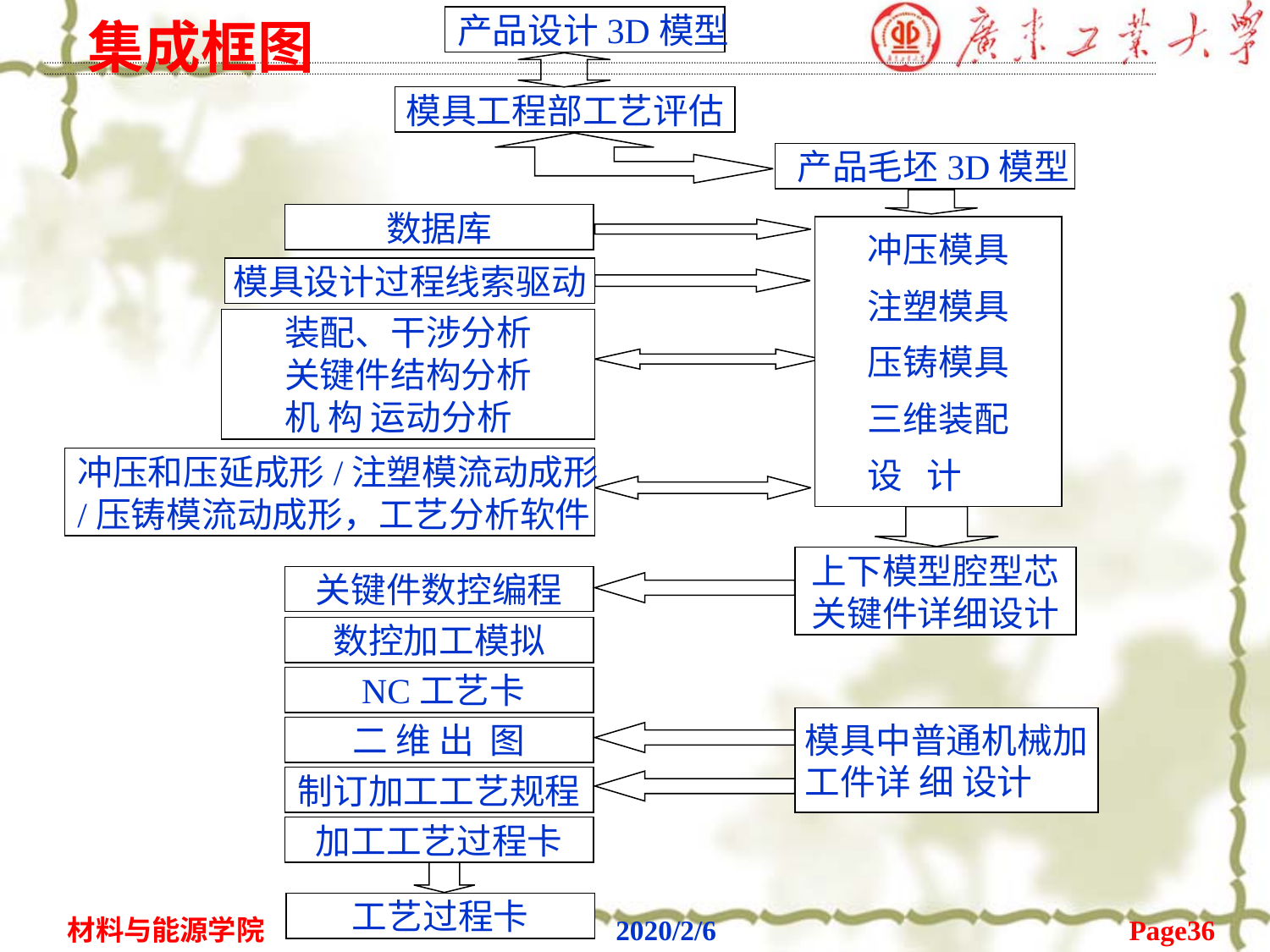

集成框图
产品设计3D模型

模具工程部工艺评估
产品毛坯3D模型

数据库
冲压模具
注塑模具
压铸模具
三维装配
设   计

模具设计过程线索驱动

装配、干涉分析
关键件结构分析
机 构 运动分析

冲压和压延成形/注塑模流动成形/压铸模流动成形，工艺分析软件

上下模型腔型芯关键件详细设计
关键件数控编程

数控加工模拟
NC工艺卡
模具中普通机械加工件详 细 设计
二 维 出  图

制订加工工艺规程

加工工艺过程卡

工艺过程卡
Page36
材料与能源学院
2020/2/6